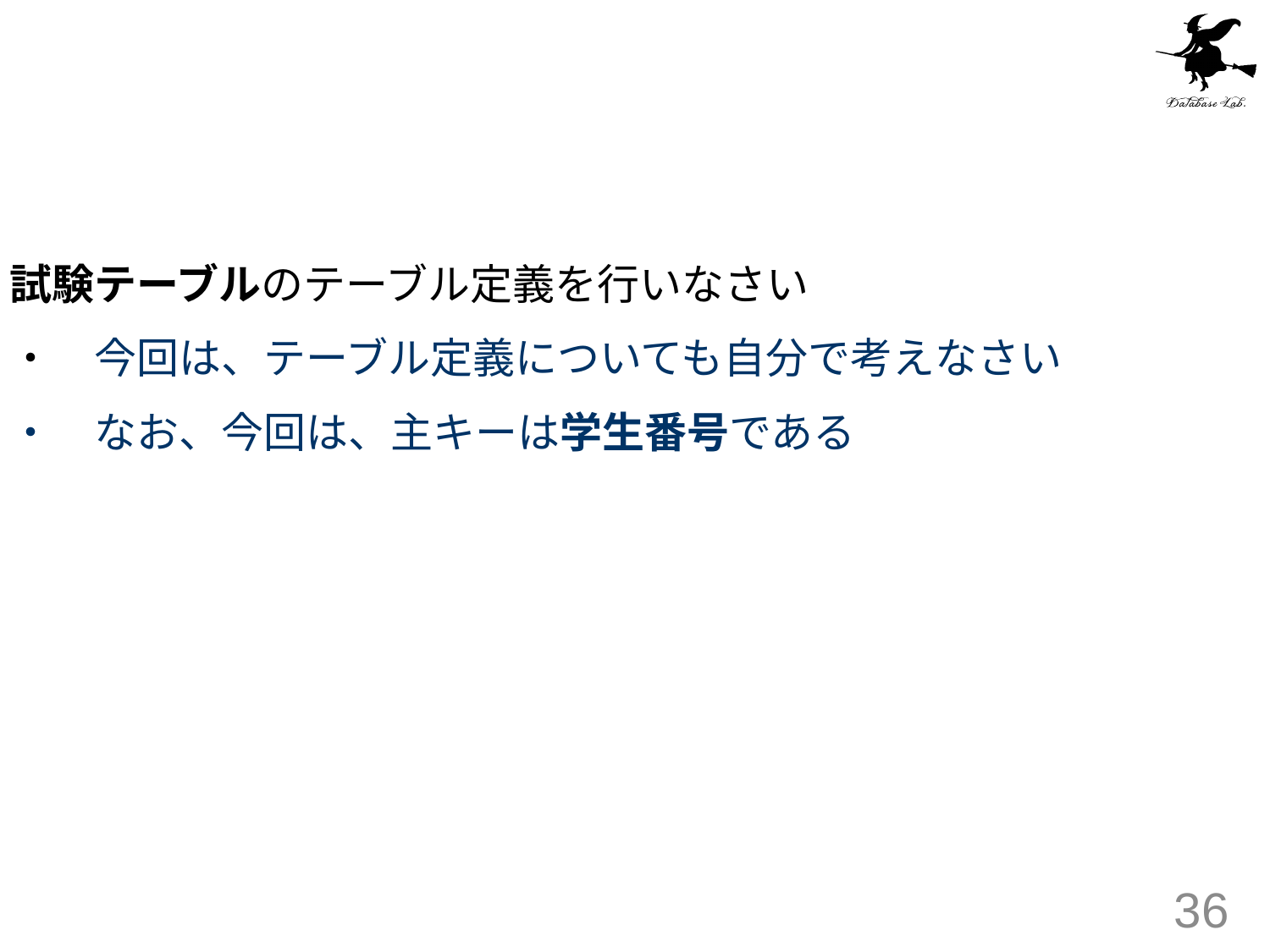

#
試験テーブルのテーブル定義を行いなさい
・　今回は、テーブル定義についても自分で考えなさい
・　なお、今回は、主キーは学生番号である

36